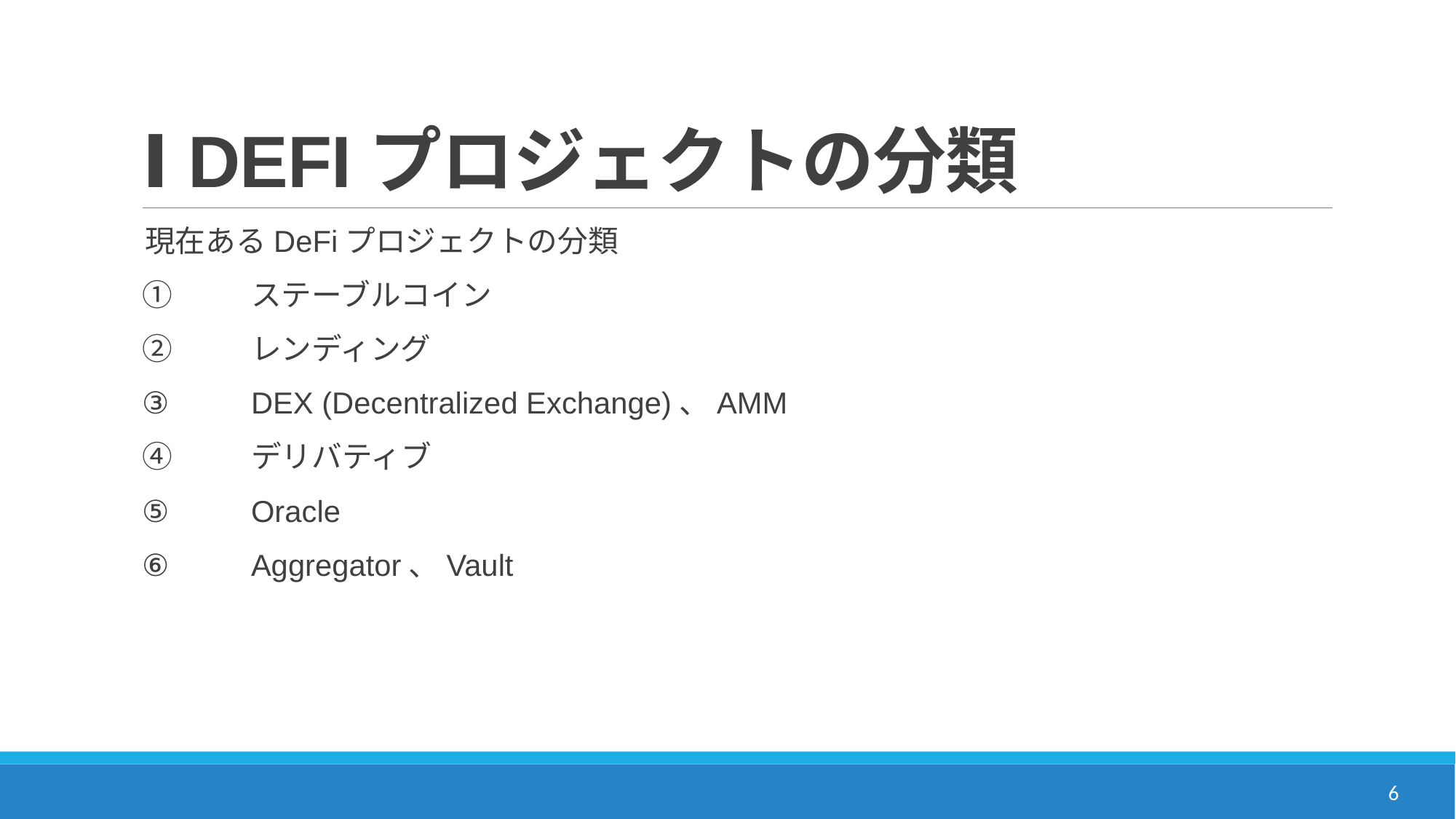

# Ⅰ DEFIプロジェクトの分類
 現在あるDeFiプロジェクトの分類
①	ステーブルコイン
②	レンディング
③	DEX (Decentralized Exchange)、AMM
④	デリバティブ
⑤	Oracle
⑥	Aggregator、Vault
6